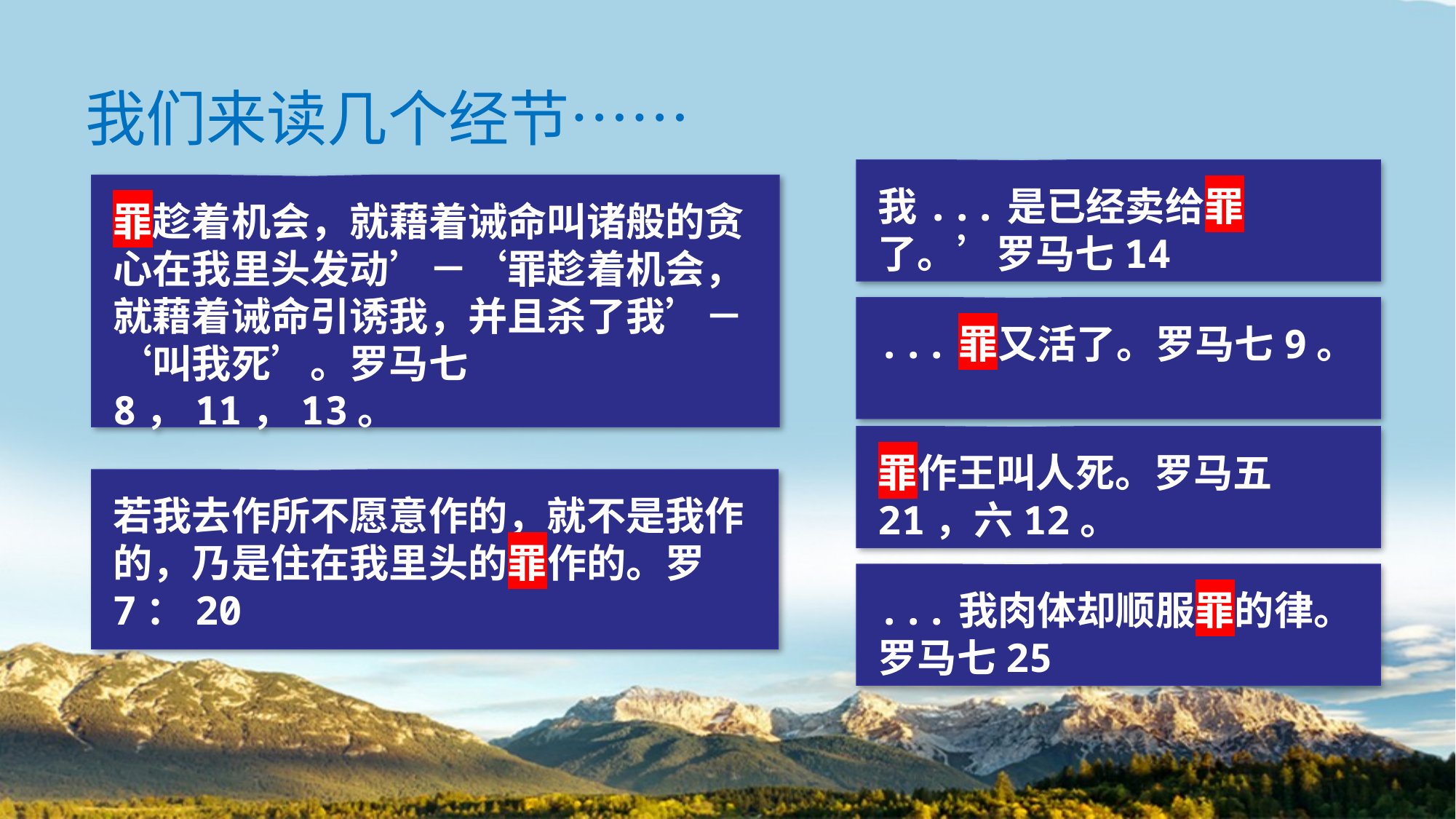

我们来读几个经节……
我...是已经卖给罪了。’罗马七14
罪趁着机会，就藉着诫命叫诸般的贪心在我里头发动’－‘罪趁着机会，就藉着诫命引诱我，并且杀了我’－‘叫我死’。罗马七8，11，13。
...罪又活了。罗马七9。
罪作王叫人死。罗马五21，六12。
若我去作所不愿意作的，就不是我作的，乃是住在我里头的罪作的。罗7：20
...我肉体却顺服罪的律。罗马七25